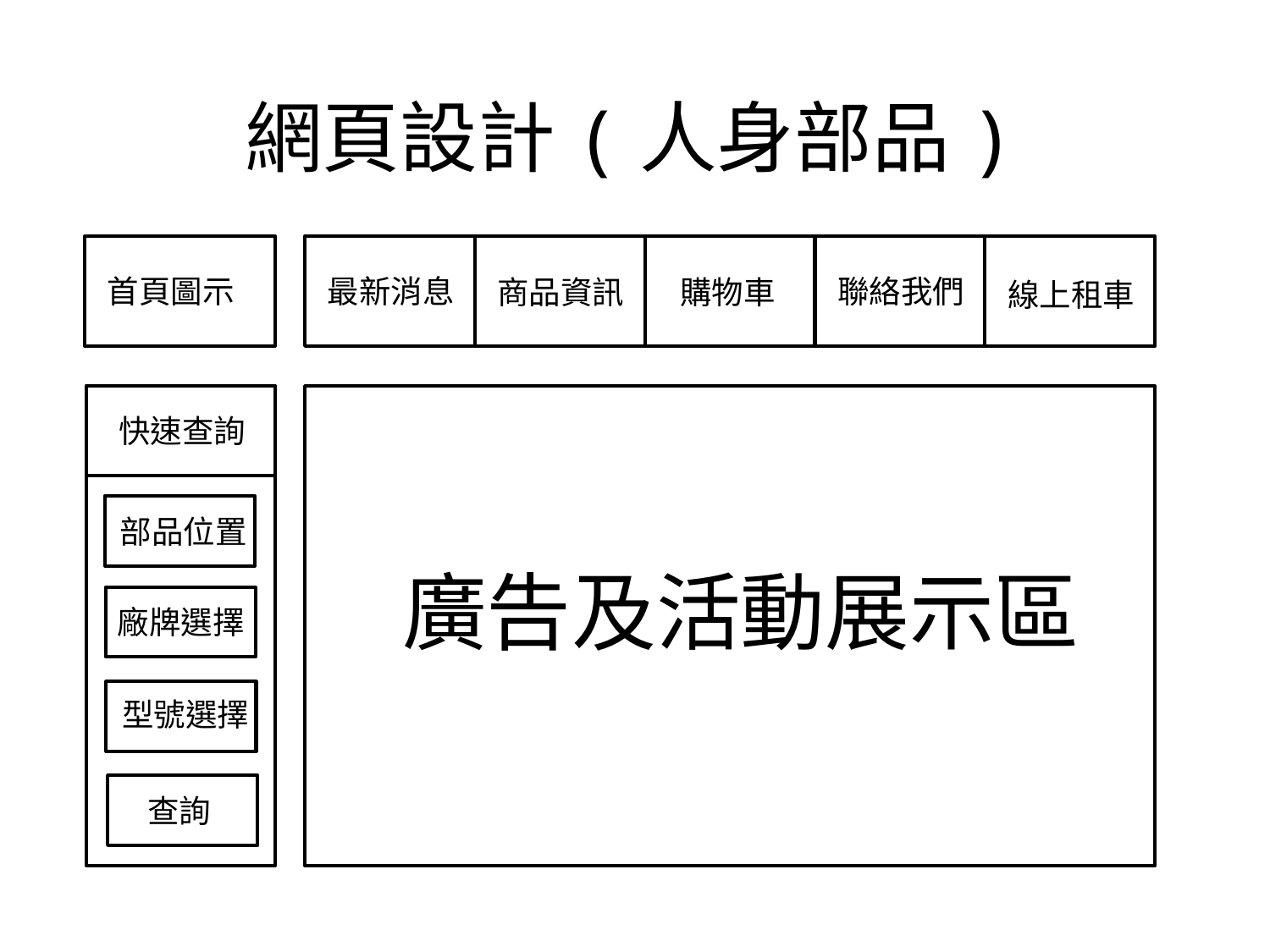

# 網頁設計(人身部品)

首頁圖示
最新消息
聯絡我們
商品資訊
購物車
線上租車

快速查詢

部品位置
廣告及活動展示區

廠牌選擇

型號選擇

查詢